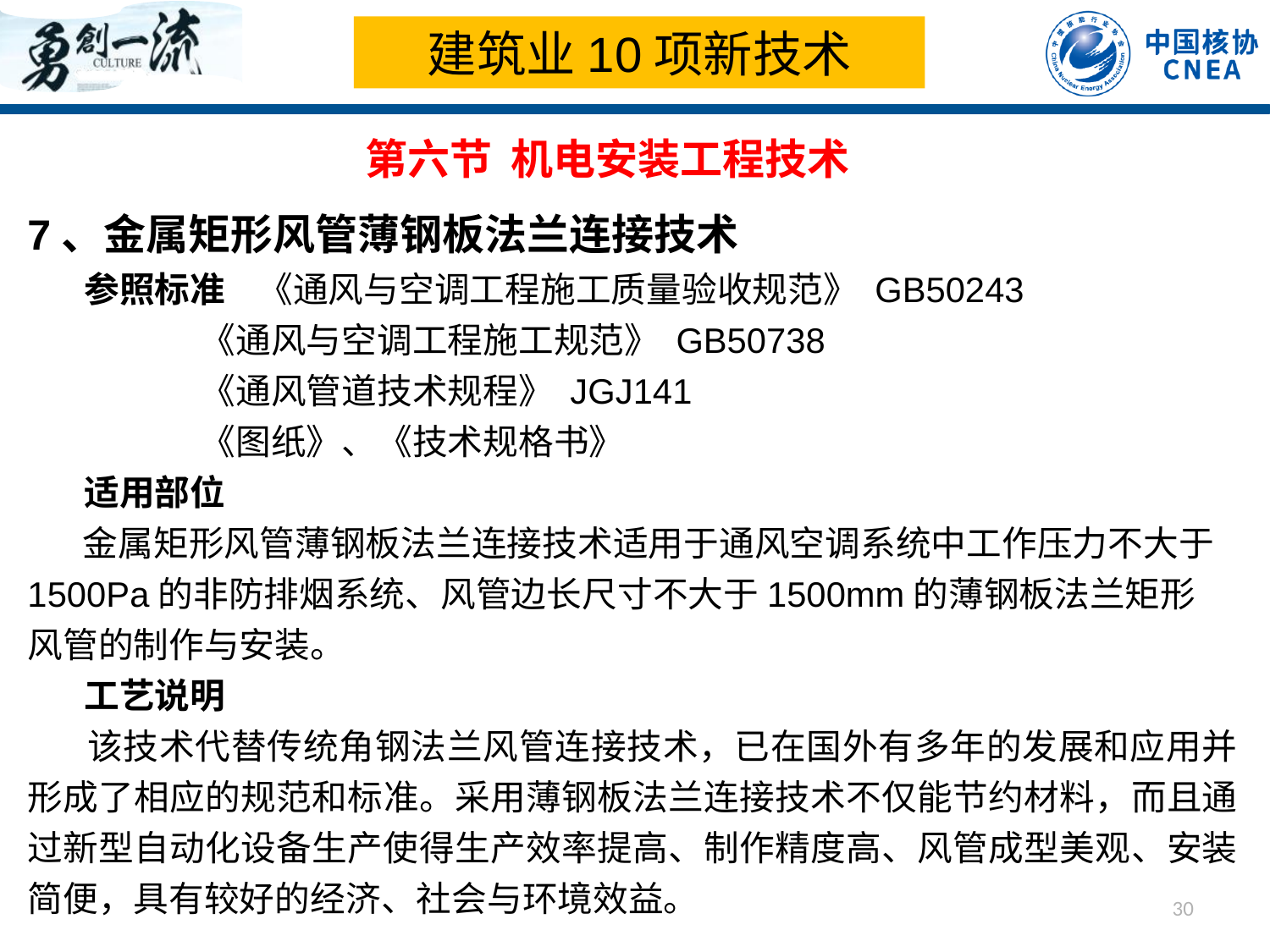

建筑业10项新技术
第六节  机电安装工程技术
7、金属矩形风管薄钢板法兰连接技术
      参照标准    《通风与空调工程施工质量验收规范》 GB50243
                     《通风与空调工程施工规范》 GB50738
                     《通风管道技术规程》 JGJ141
                     《图纸》、《技术规格书》
      适用部位
      金属矩形风管薄钢板法兰连接技术适用于通风空调系统中工作压力不大于1500Pa的非防排烟系统、风管边长尺寸不大于1500mm的薄钢板法兰矩形
风管的制作与安装。
      工艺说明
      该技术代替传统角钢法兰风管连接技术，已在国外有多年的发展和应用并形成了相应的规范和标准。采用薄钢板法兰连接技术不仅能节约材料，而且通过新型自动化设备生产使得生产效率提高、制作精度高、风管成型美观、安装简便，具有较好的经济、社会与环境效益。

30